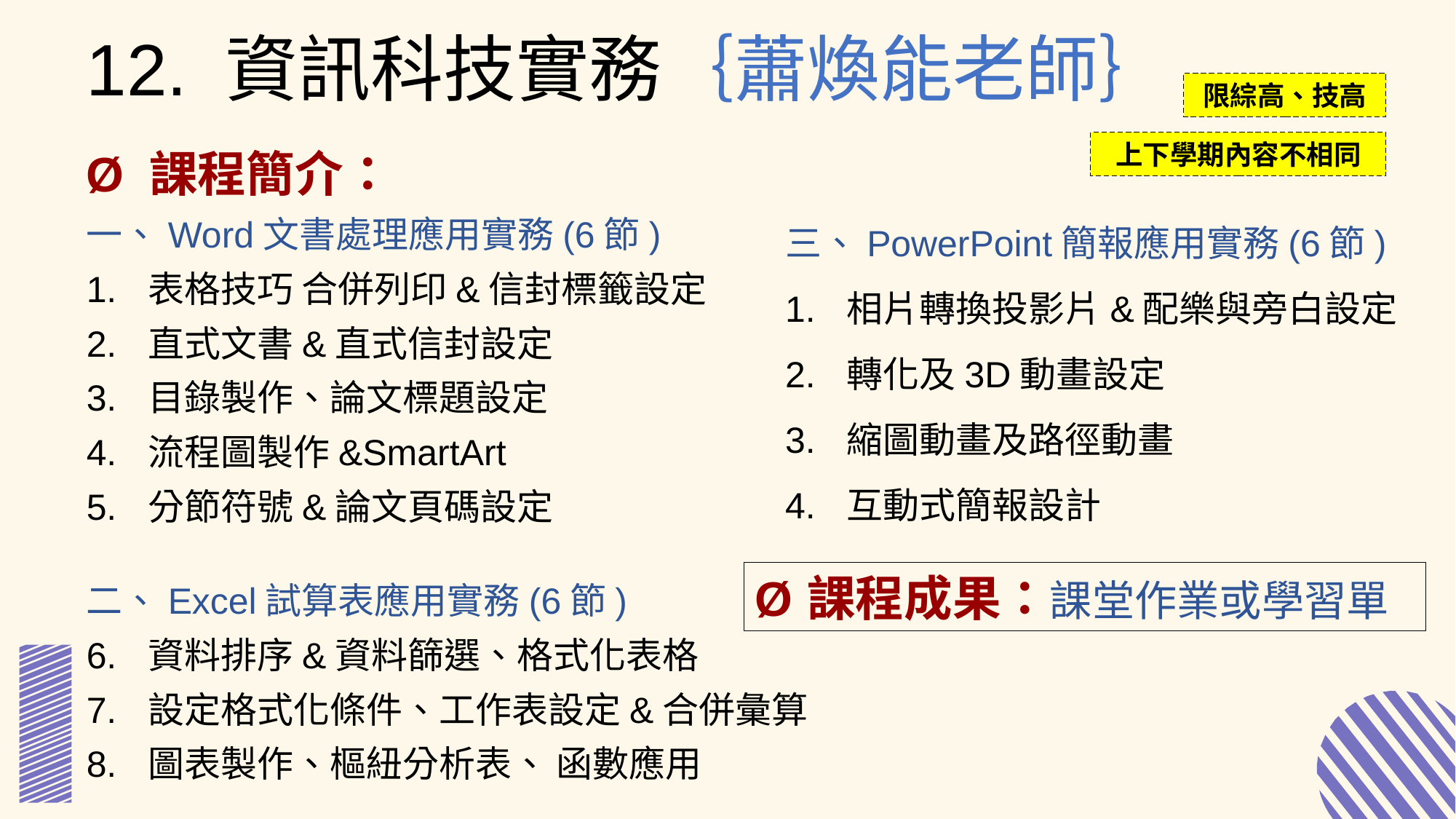

12. 資訊科技實務｛蕭煥能老師｝
限綜高、技高
Ø 課程簡介：
一、Word文書處理應用實務(6節)
表格技巧 合併列印&信封標籤設定
直式文書&直式信封設定
目錄製作、論文標題設定
流程圖製作&SmartArt
分節符號&論文頁碼設定
二、Excel試算表應用實務(6節)
資料排序&資料篩選、格式化表格
設定格式化條件、工作表設定&合併彙算
圖表製作、樞紐分析表、 函數應用

上下學期內容不相同
三、PowerPoint簡報應用實務(6節)
相片轉換投影片&配樂與旁白設定
轉化及3D動畫設定
縮圖動畫及路徑動畫
互動式簡報設計
Ø 課程成果：課堂作業或學習單